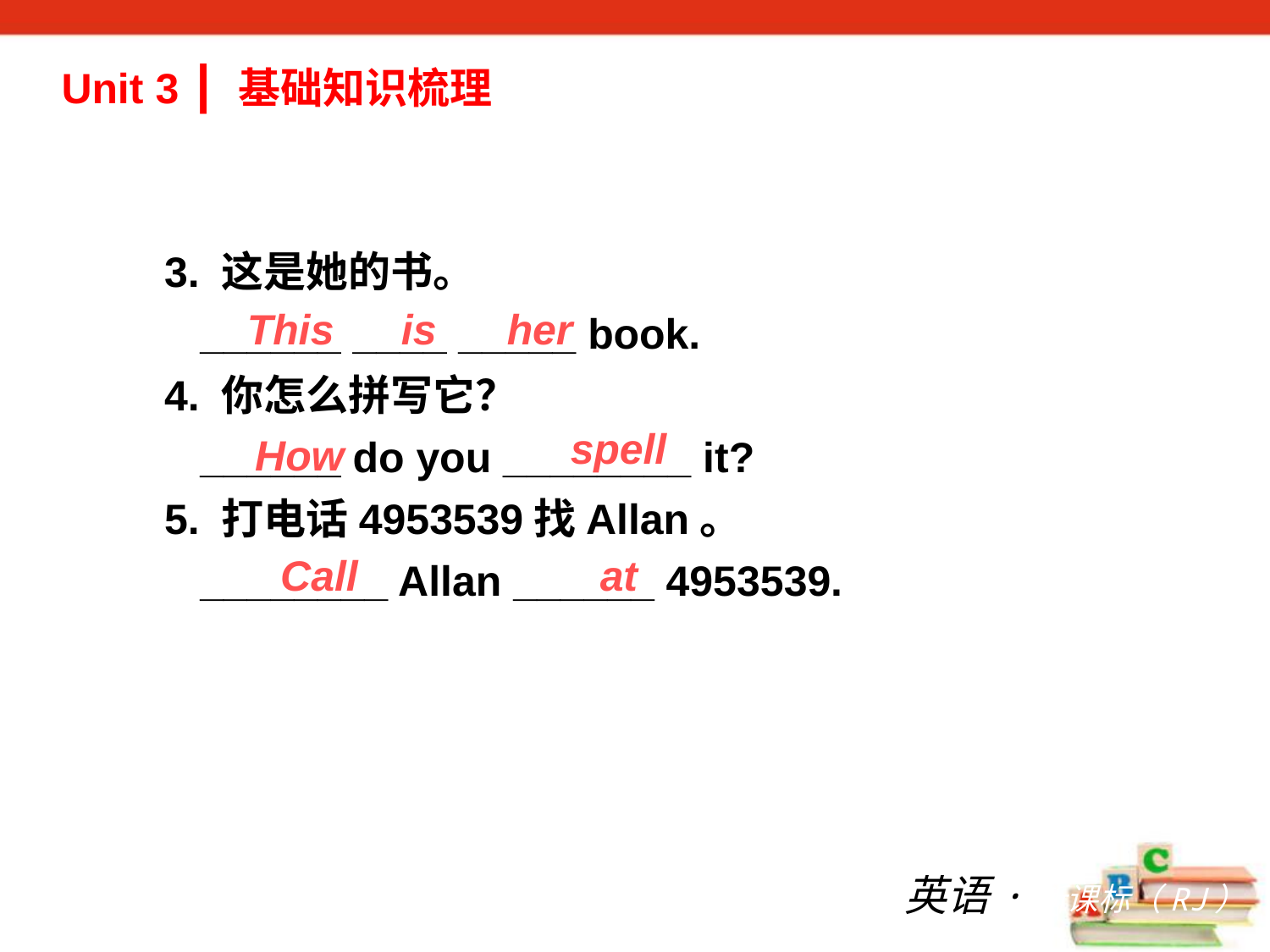

Unit 3 ┃ 基础知识梳理
3. 这是她的书。
   ______ ____ _____ book.
4. 你怎么拼写它？
   ______ do you ________ it?
5. 打电话495­3539找Allan。
   ________ Allan ______ 495­3539.
This
is
her
spell
How
Call
at
英语·新课标（RJ）